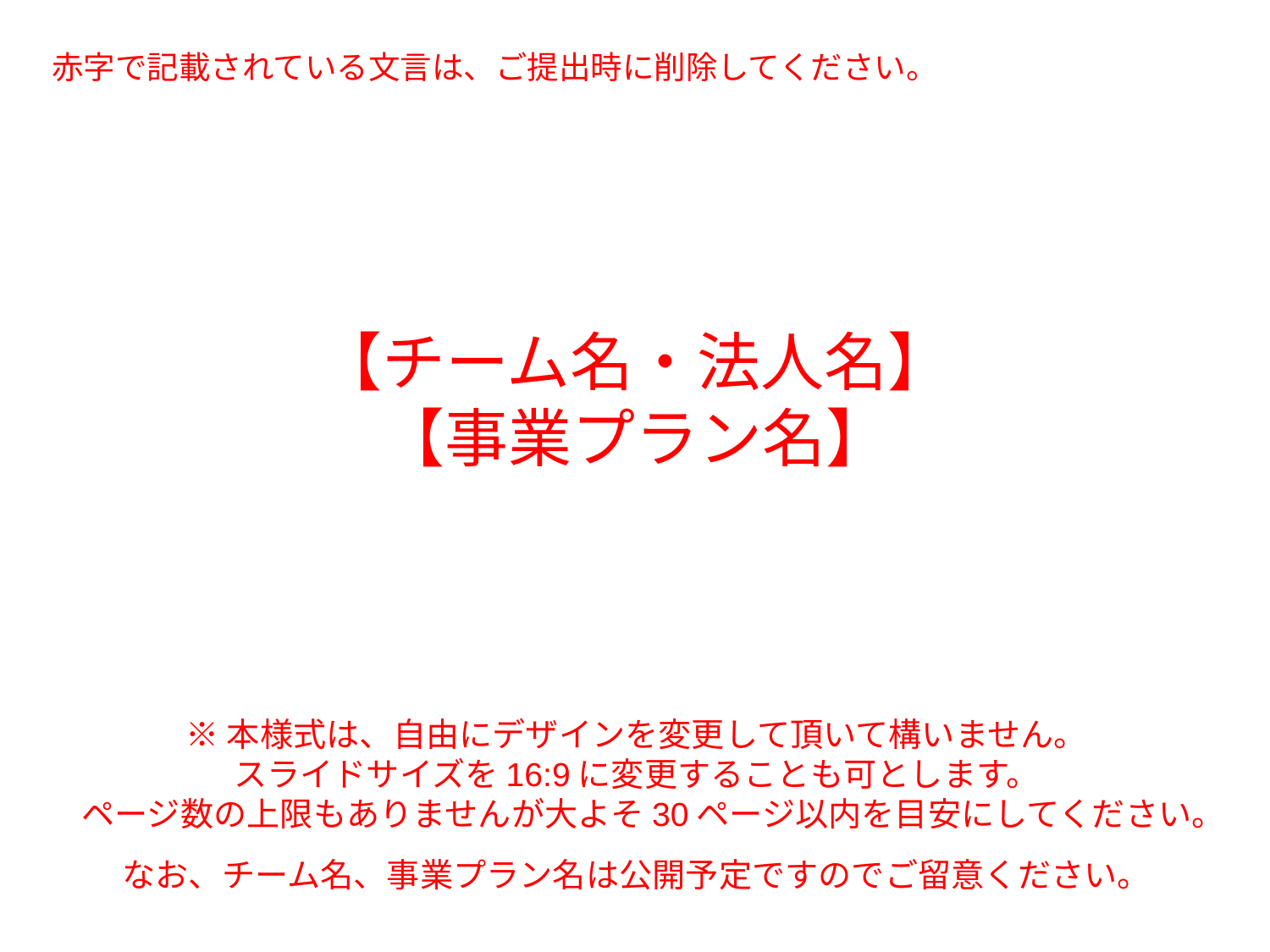

赤字で記載されている文言は、ご提出時に削除してください。
# 【チーム名・法人名】 【事業プラン名】
※本様式は、自由にデザインを変更して頂いて構いません。
スライドサイズを16:9に変更することも可とします。
ページ数の上限もありませんが大よそ30ページ以内を目安にしてください。

なお、チーム名、事業プラン名は公開予定ですのでご留意ください。